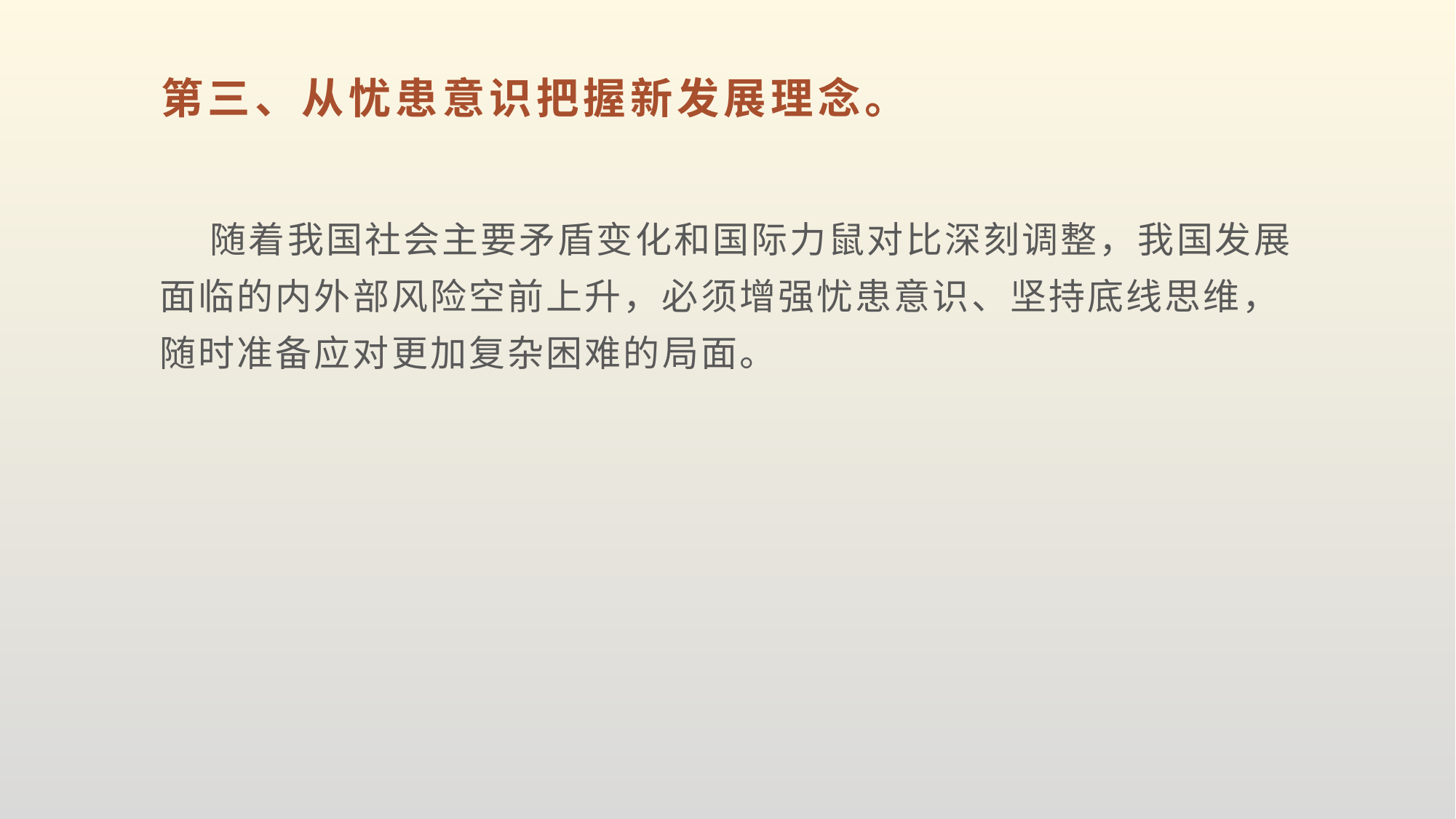

第三、从忧患意识把握新发展理念。
    随着我国社会主要矛盾变化和国际力鼠对比深刻调整，我国发展面临的内外部风险空前上升，必须增强忧患意识、坚持底线思维，随时准备应对更加复杂困难的局面。